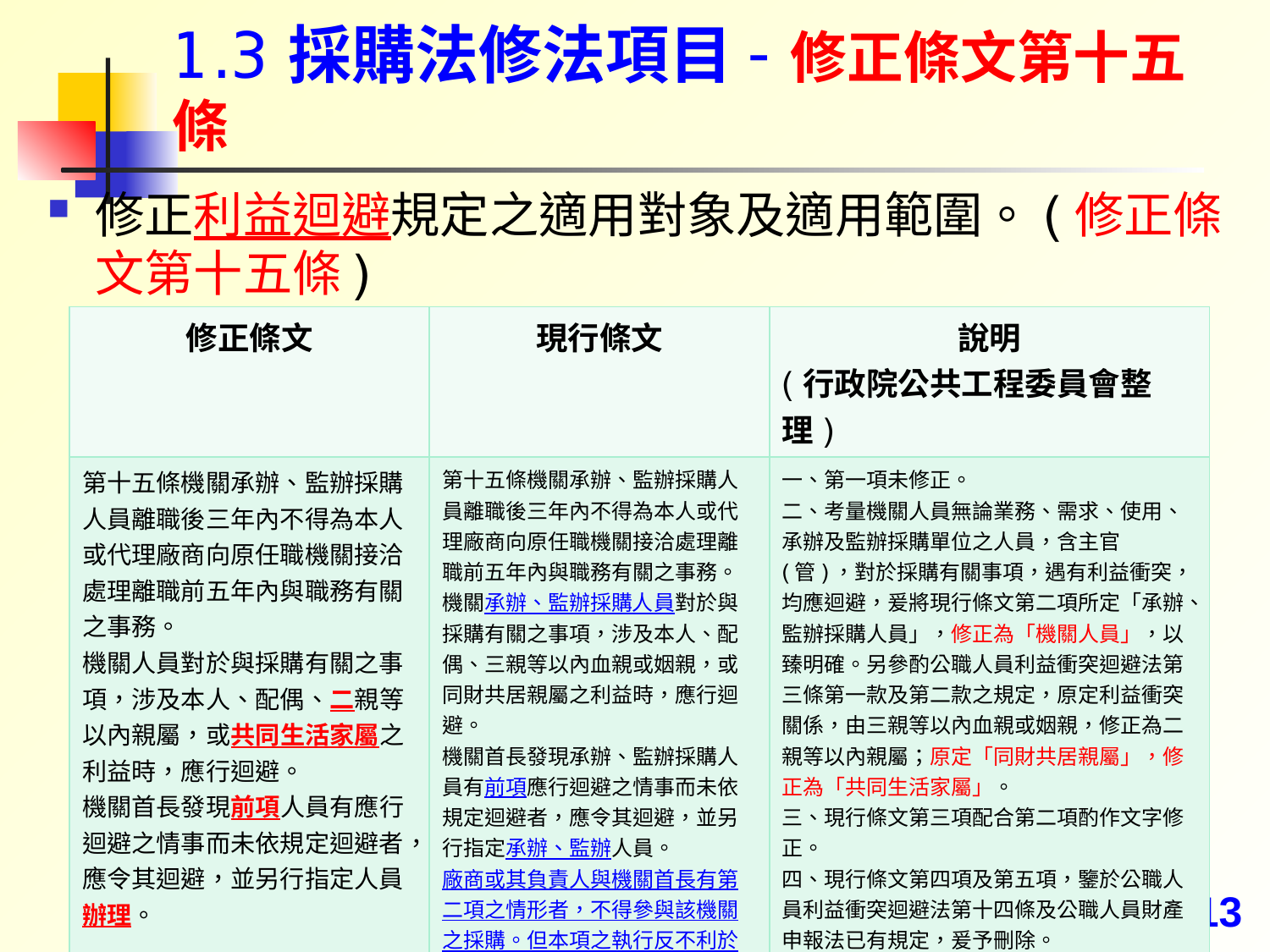

# 1.3採購法修法項目-修正條文第十五條
修正利益迴避規定之適用對象及適用範圍。(修正條文第十五條)
| 修正條文 | 現行條文 | 說明 (行政院公共工程委員會整理) |
| --- | --- | --- |
| 第十五條機關承辦、監辦採購人員離職後三年內不得為本人或代理廠商向原任職機關接洽處理離職前五年內與職務有關之事務。 機關人員對於與採購有關之事項，涉及本人、配偶、二親等以內親屬，或共同生活家屬之利益時，應行迴避。 機關首長發現前項人員有應行迴避之情事而未依規定迴避者，應令其迴避，並另行指定人員辦理。 | 第十五條機關承辦、監辦採購人員離職後三年內不得為本人或代理廠商向原任職機關接洽處理離職前五年內與職務有關之事務。 機關承辦、監辦採購人員對於與採購有關之事項，涉及本人、配偶、三親等以內血親或姻親，或同財共居親屬之利益時，應行迴避。 機關首長發現承辦、監辦採購人員有前項應行迴避之情事而未依規定迴避者，應令其迴避，並另行指定承辦、監辦人員。 廠商或其負責人與機關首長有第二項之情形者，不得參與該機關之採購。但本項之執行反不利於公平競爭或公共利益時，得報請主管機關核定後免除之。 採購之承辦、監辦人員應依公職人員財產申報法之相關規定，申報財產。 | 一、第一項未修正。 二、考量機關人員無論業務、需求、使用、承辦及監辦採購單位之人員，含主官(管)，對於採購有關事項，遇有利益衝突，均應迴避，爰將現行條文第二項所定「承辦、監辦採購人員」，修正為「機關人員」，以臻明確。另參酌公職人員利益衝突迴避法第三條第一款及第二款之規定，原定利益衝突關係，由三親等以內血親或姻親，修正為二親等以內親屬；原定「同財共居親屬」，修正為「共同生活家屬」。 三、現行條文第三項配合第二項酌作文字修正。 四、現行條文第四項及第五項，鑒於公職人員利益衝突迴避法第十四條及公職人員財產申報法已有規定，爰予刪除。 |
13